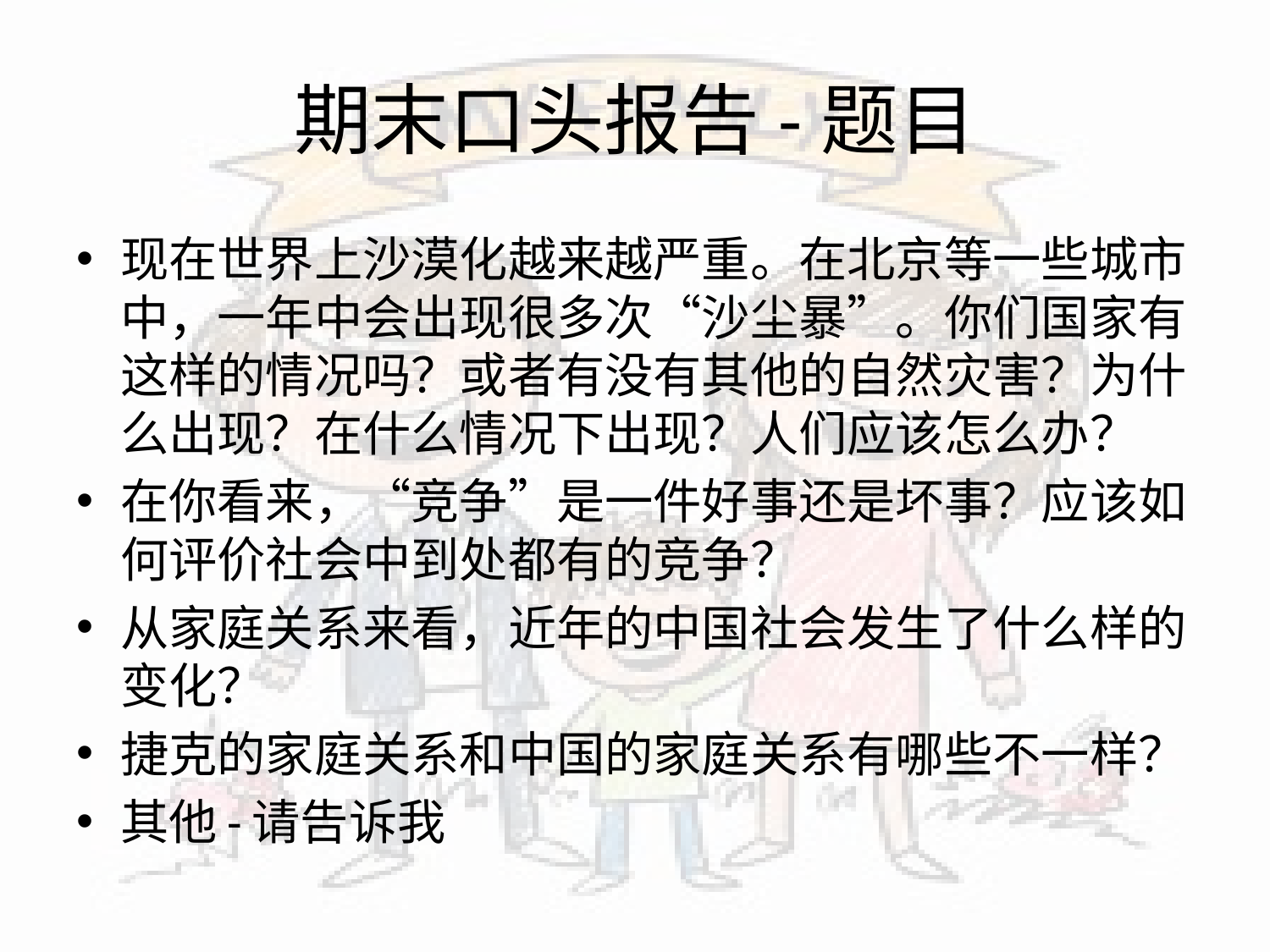

# 期末口头报告-题目
现在世界上沙漠化越来越严重。在北京等一些城市中，一年中会出现很多次“沙尘暴”。你们国家有这样的情况吗？或者有没有其他的自然灾害？为什么出现？在什么情况下出现？人们应该怎么办？
在你看来，“竞争”是一件好事还是坏事？应该如何评价社会中到处都有的竞争？
从家庭关系来看，近年的中国社会发生了什么样的变化？
捷克的家庭关系和中国的家庭关系有哪些不一样？
其他-请告诉我